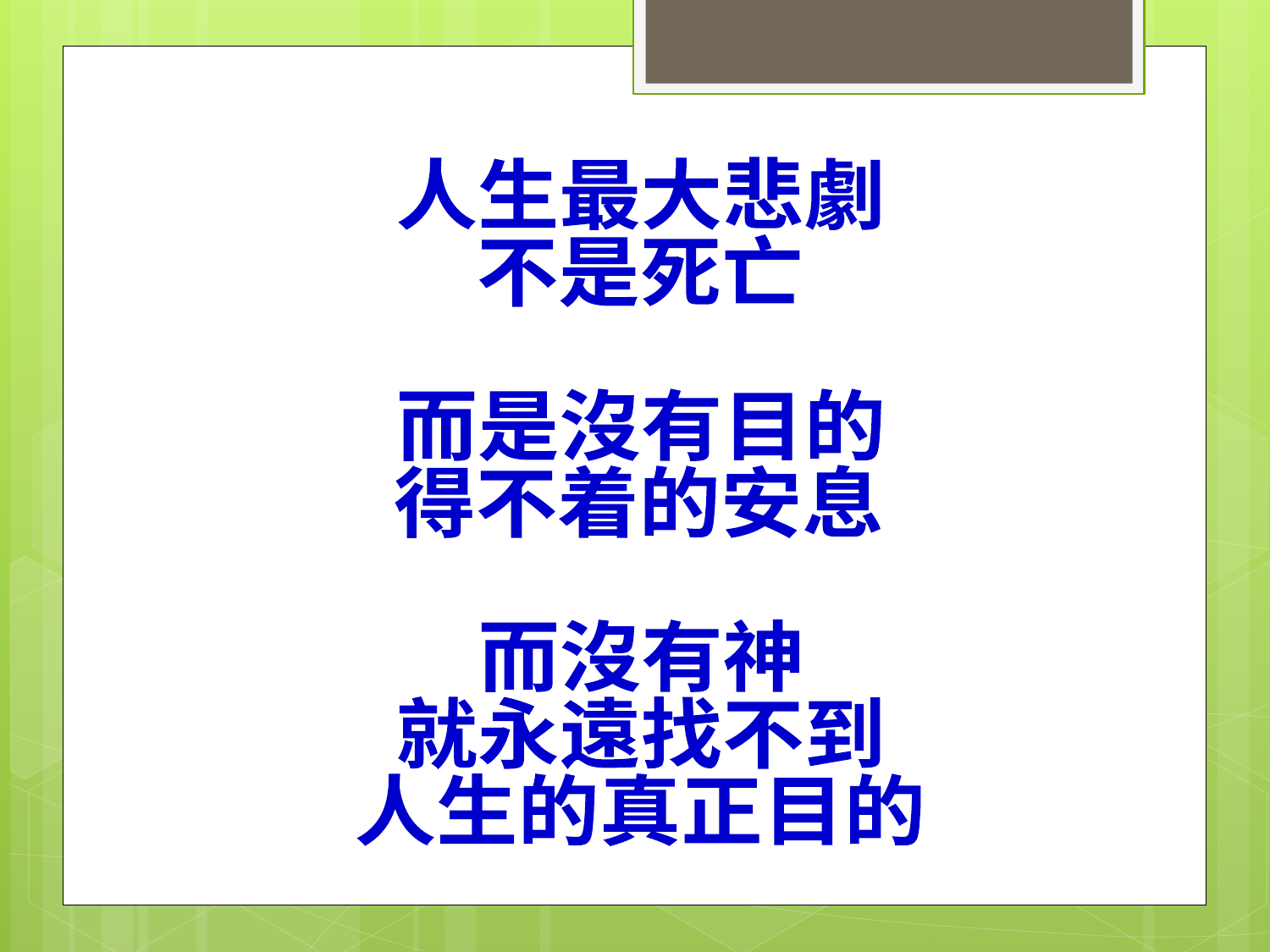

人生最大悲劇
不是死亡

而是沒有目的
得不着的安息

而沒有神
就永遠找不到
人生的真正目的